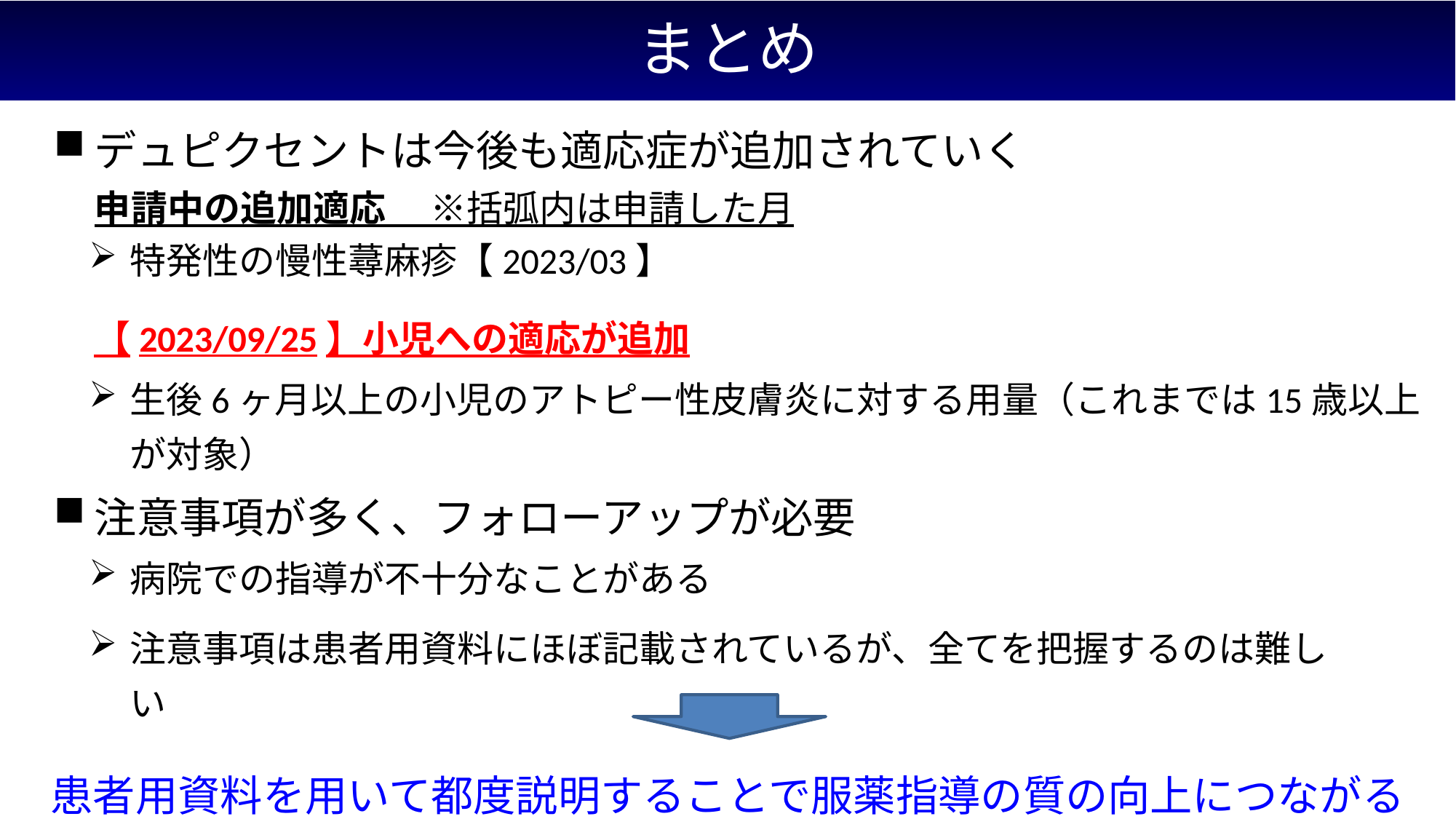

まとめ
デュピクセントは今後も適応症が追加されていく
申請中の追加適応 　※括弧内は申請した月
特発性の慢性蕁麻疹【2023/03】
【2023/09/25】小児への適応が追加
生後6ヶ月以上の小児のアトピー性皮膚炎に対する用量（これまでは15歳以上が対象）
注意事項が多く、フォローアップが必要
病院での指導が不十分なことがある
注意事項は患者用資料にほぼ記載されているが、全てを把握するのは難しい

患者用資料を用いて都度説明することで服薬指導の質の向上につながる